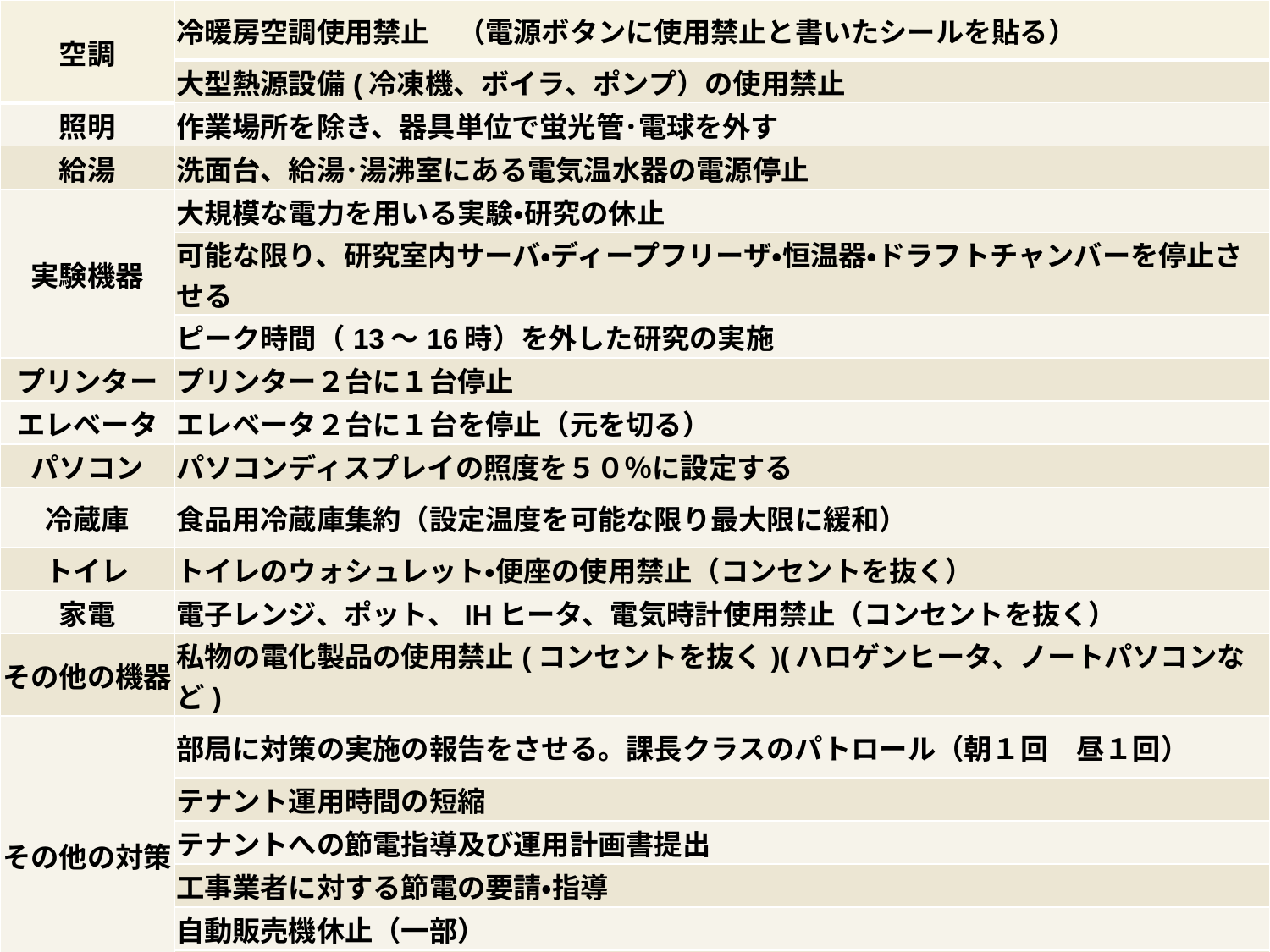

| 空調 | 冷暖房空調使用禁止　（電源ボタンに使用禁止と書いたシールを貼る） |
| --- | --- |
|  | 大型熱源設備(冷凍機、ボイラ、ポンプ）の使用禁止 |
| 照明 | 作業場所を除き、器具単位で蛍光管･電球を外す |
| 給湯 | 洗面台、給湯･湯沸室にある電気温水器の電源停止 |
| 実験機器 | 大規模な電力を用いる実験・研究の休止 |
|  | 可能な限り、研究室内サーバ・ディープフリーザ・恒温器・ドラフトチャンバーを停止させる |
|  | ピーク時間（13～16時）を外した研究の実施 |
| プリンター | プリンター２台に１台停止 |
| エレベータ | エレベータ２台に１台を停止（元を切る） |
| パソコン | パソコンディスプレイの照度を５０％に設定する |
| 冷蔵庫 | 食品用冷蔵庫集約（設定温度を可能な限り最大限に緩和） |
| トイレ | トイレのウォシュレット・便座の使用禁止（コンセントを抜く） |
| 家電 | 電子レンジ、ポット、IHヒータ、電気時計使用禁止（コンセントを抜く） |
| その他の機器 | 私物の電化製品の使用禁止(コンセントを抜く)(ハロゲンヒータ、ノートパソコンなど) |
| その他の対策 | 部局に対策の実施の報告をさせる。課長クラスのパトロール（朝１回　昼１回） |
|  | テナント運用時間の短縮 |
|  | テナントへの節電指導及び運用計画書提出 |
|  | 工事業者に対する節電の要請・指導 |
|  | 自動販売機休止（一部） |
|  | キャンパス毎一斉休業日 |
#